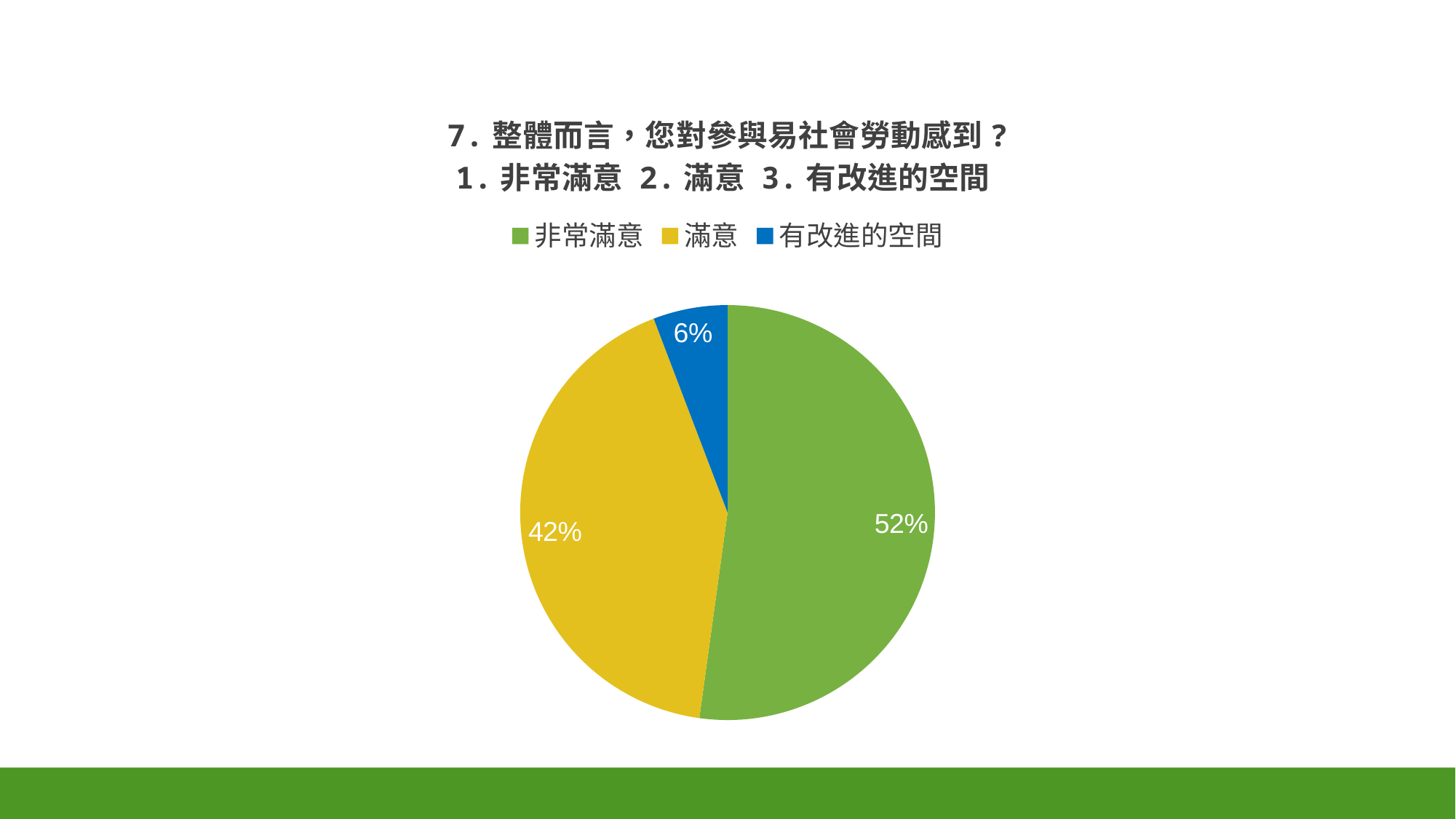

### Chart: 7.整體而言，您對參與易社會勞動感到?
1.非常滿意 2.滿意 3.有改進的空間

| Category | 銷售 |
|---|---|
| 非常滿意 | 36.0 |
| 滿意 | 29.0 |
| 有改進的空間 | 4.0 |